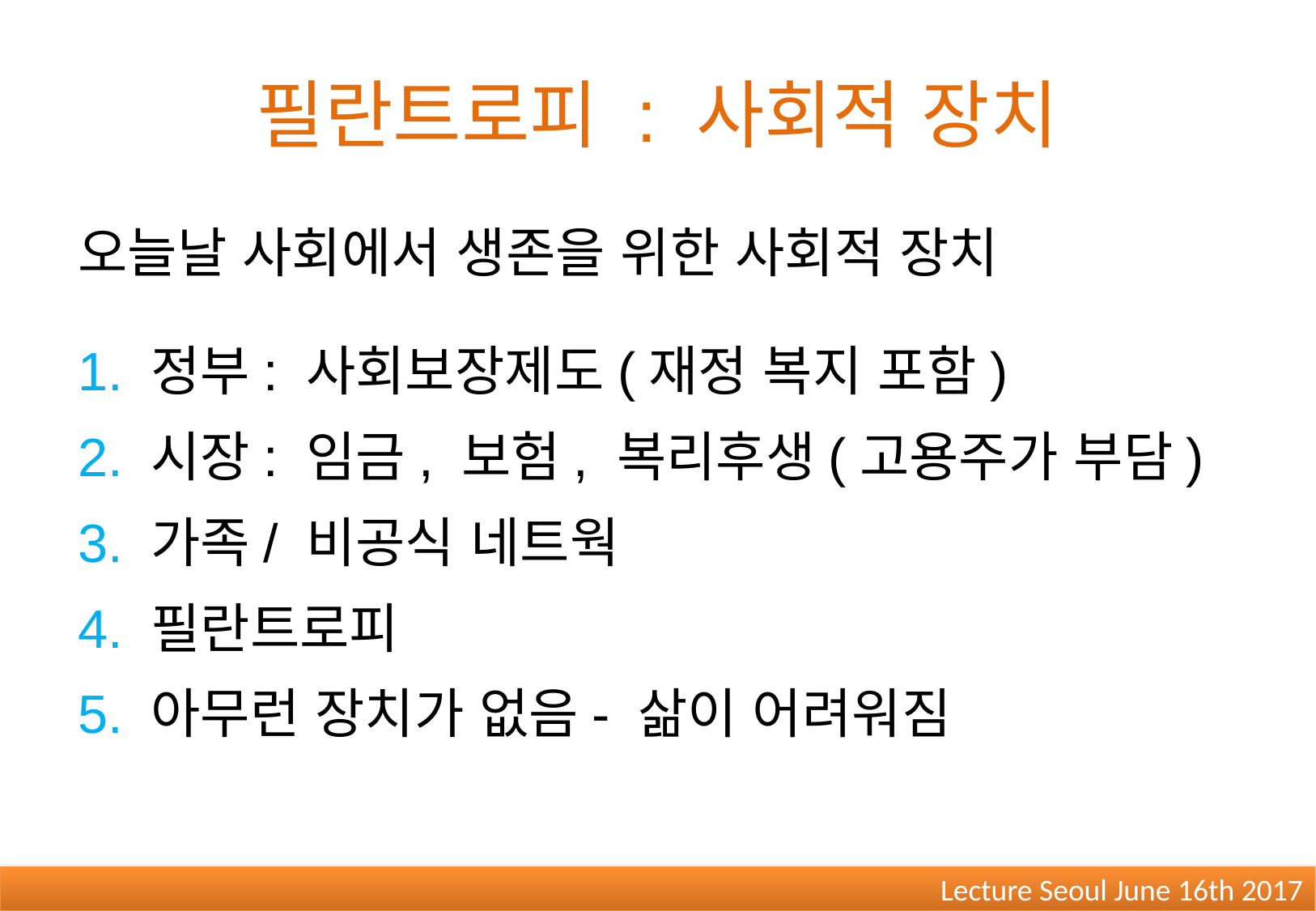

# 필란트로피 : 사회적 장치
오늘날 사회에서 생존을 위한 사회적 장치

1. 정부: 사회보장제도(재정 복지 포함)
2. 시장: 임금, 보험, 복리후생(고용주가 부담)
3. 가족/ 비공식 네트웍
4. 필란트로피
5. 아무런 장치가 없음- 삶이 어려워짐